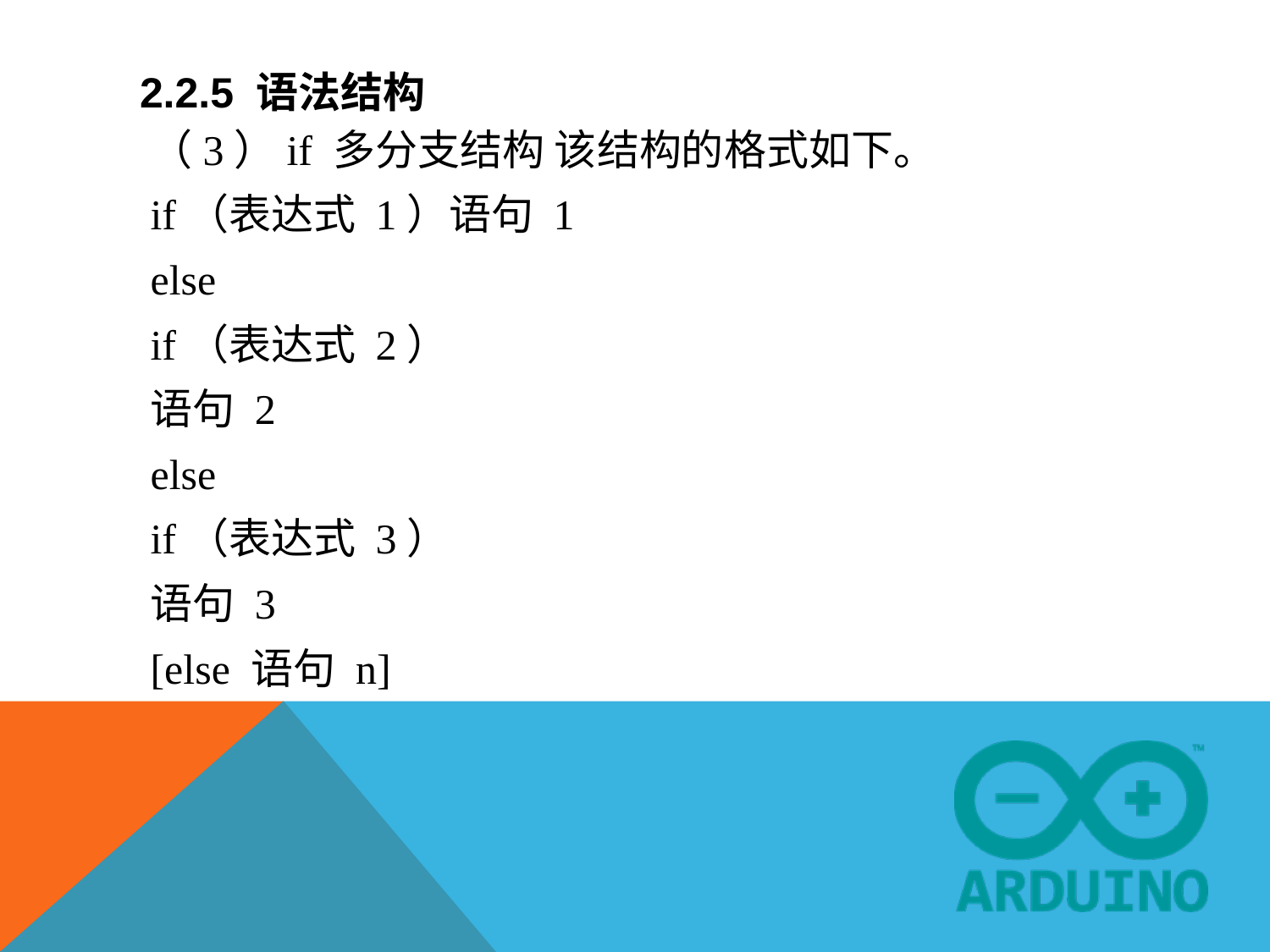

# 2.2.5 语法结构
（3）if 多分支结构 该结构的格式如下。
if（表达式 1）语句 1
else
if（表达式 2）
语句 2
else
if（表达式 3）
语句 3
[else 语句 n]